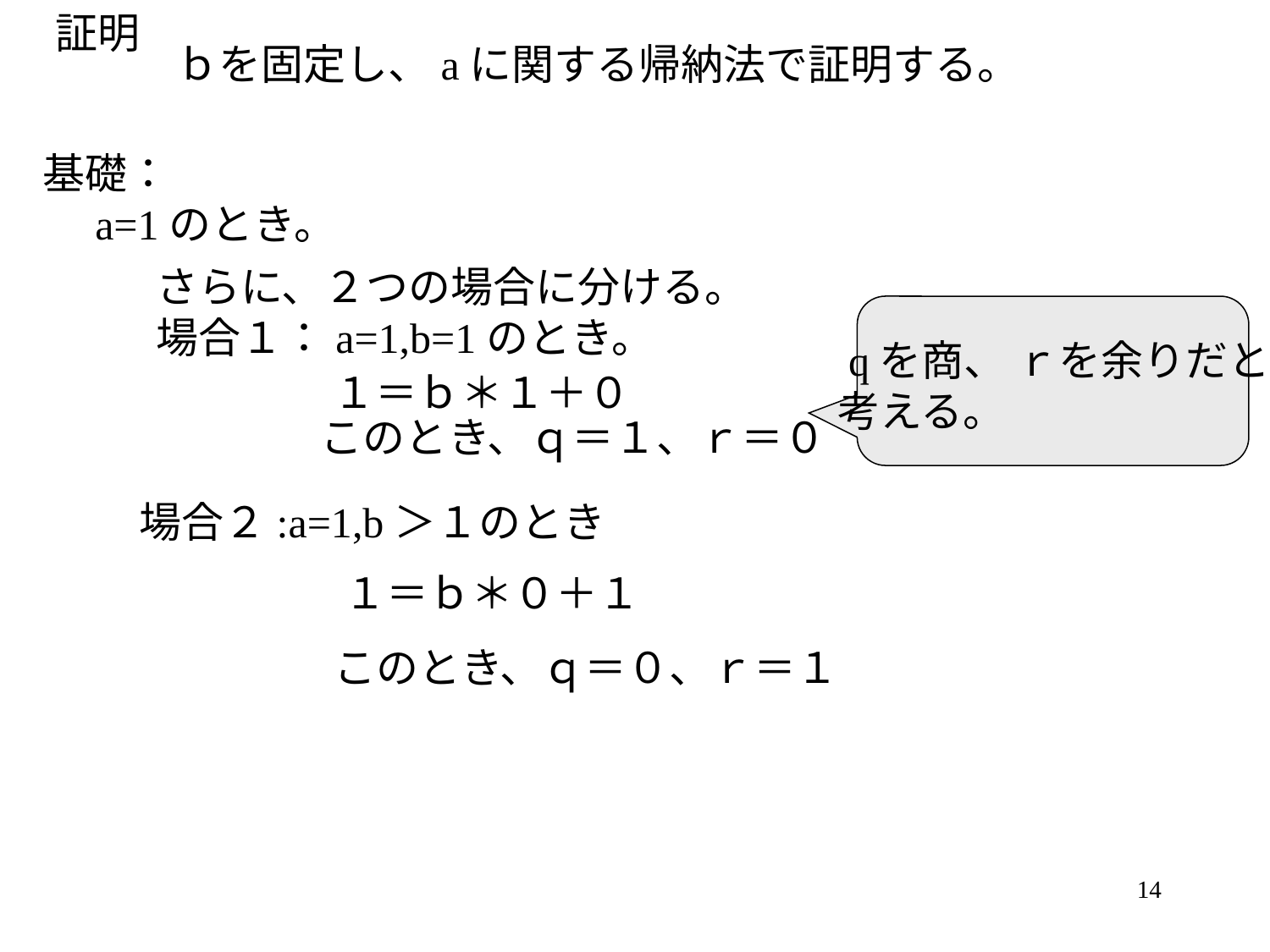

証明
　ｂを固定し、aに関する帰納法で証明する。
基礎：
　a=1のとき。
さらに、２つの場合に分ける。
場合１：a=1,b=1のとき。

 qを商、 ｒを余りだと
考える。
１＝ｂ＊１＋０
このとき、ｑ＝１、ｒ＝０
場合２:a=1,b＞１のとき
１＝ｂ＊０＋１
このとき、ｑ＝０、ｒ＝１
14